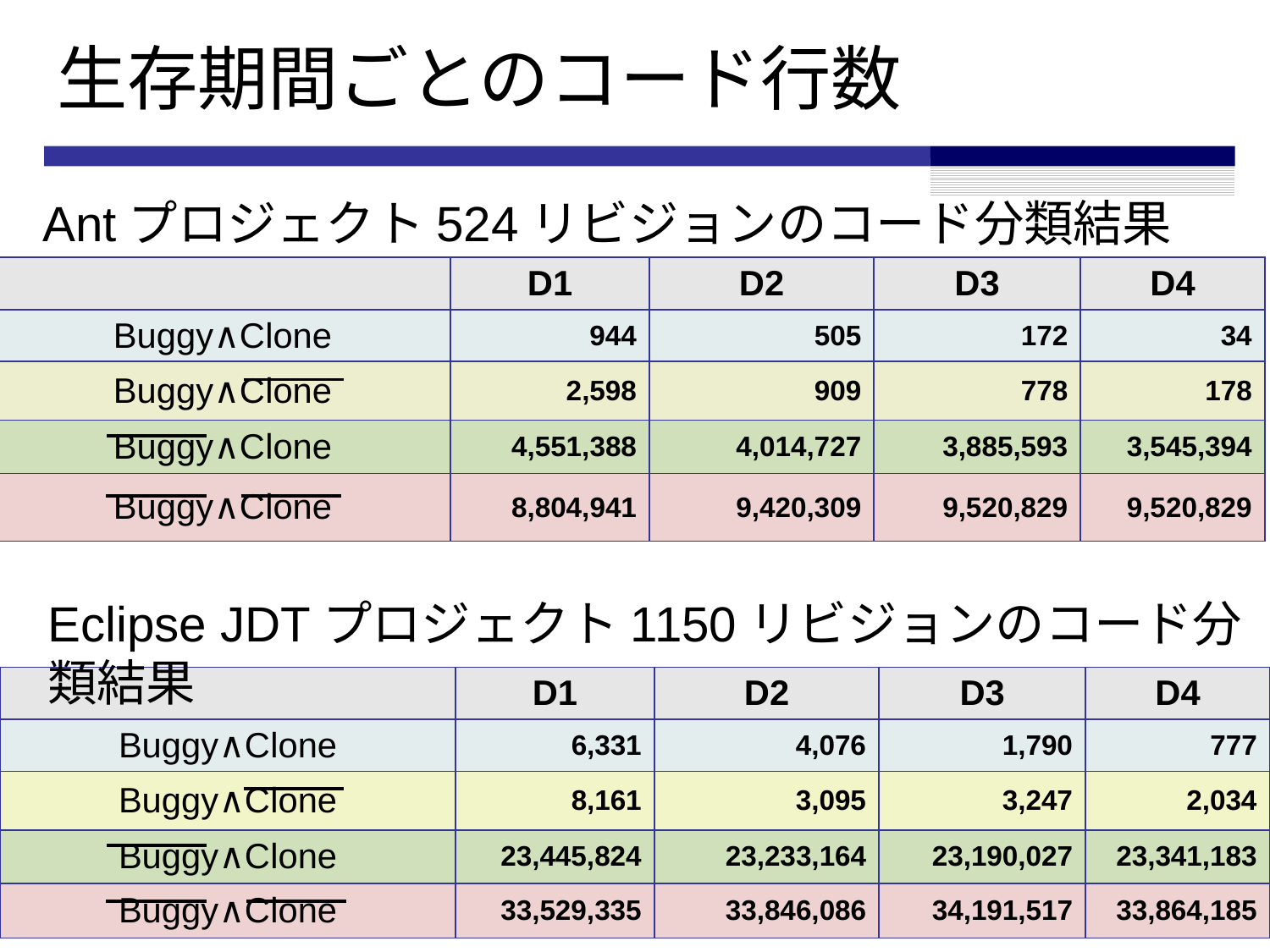

# 生存期間ごとのコード行数
Antプロジェクト524リビジョンのコード分類結果
|  | D1 | D2 | D3 | D4 |
| --- | --- | --- | --- | --- |
| Buggy∧Clone | 944 | 505 | 172 | 34 |
| Buggy∧Clone | 2,598 | 909 | 778 | 178 |
| Buggy∧Clone | 4,551,388 | 4,014,727 | 3,885,593 | 3,545,394 |
| Buggy∧Clone | 8,804,941 | 9,420,309 | 9,520,829 | 9,520,829 |
Eclipse JDTプロジェクト1150リビジョンのコード分類結果
|  | D1 | D2 | D3 | D4 |
| --- | --- | --- | --- | --- |
| Buggy∧Clone | 6,331 | 4,076 | 1,790 | 777 |
| Buggy∧Clone | 8,161 | 3,095 | 3,247 | 2,034 |
| Buggy∧Clone | 23,445,824 | 23,233,164 | 23,190,027 | 23,341,183 |
| Buggy∧Clone | 33,529,335 | 33,846,086 | 34,191,517 | 33,864,185 |

13